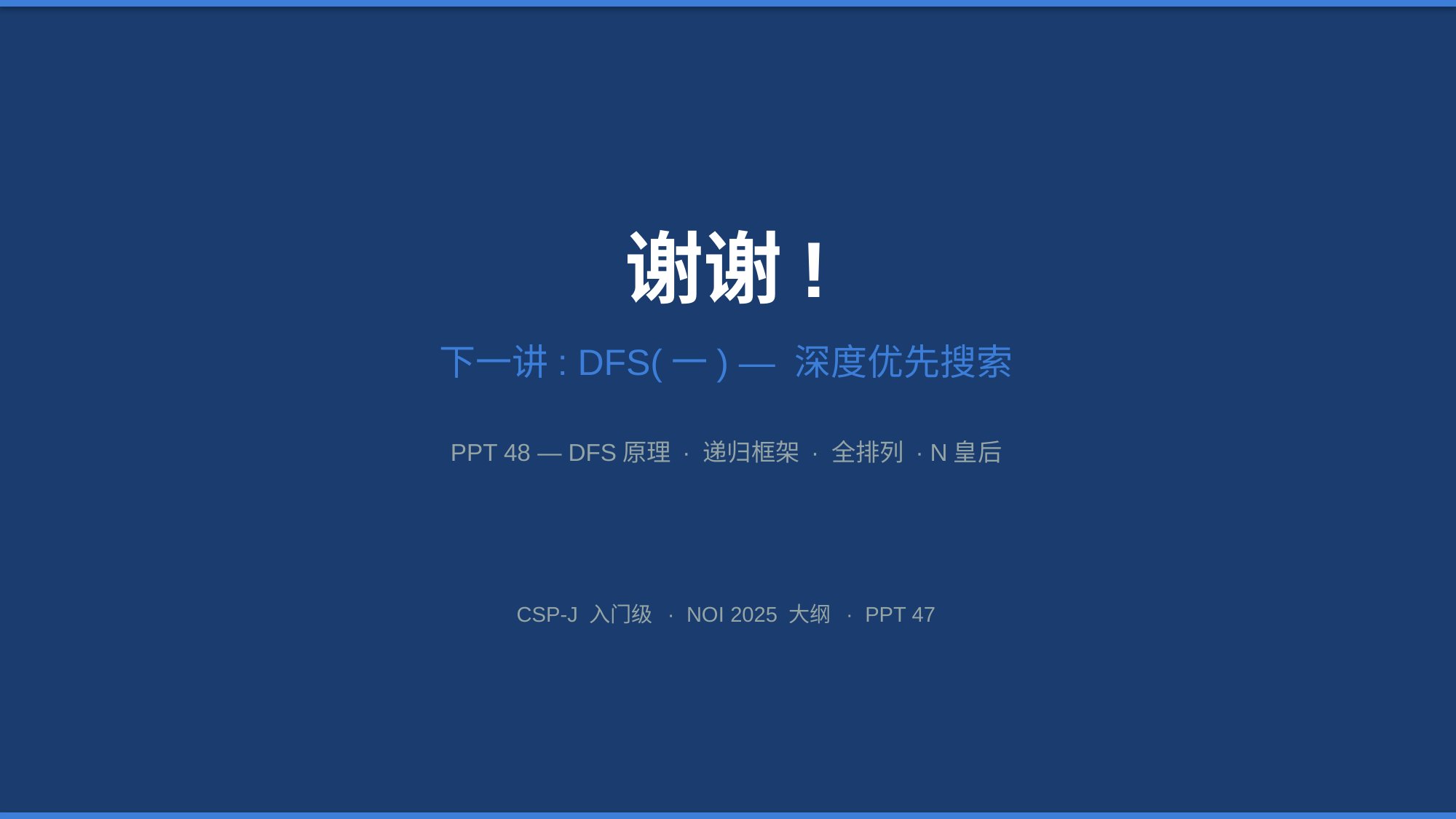

谢谢!
下一讲: DFS(一) — 深度优先搜索
PPT 48 — DFS原理 · 递归框架 · 全排列 · N皇后
CSP-J 入门级  ·  NOI 2025 大纲  ·  PPT 47